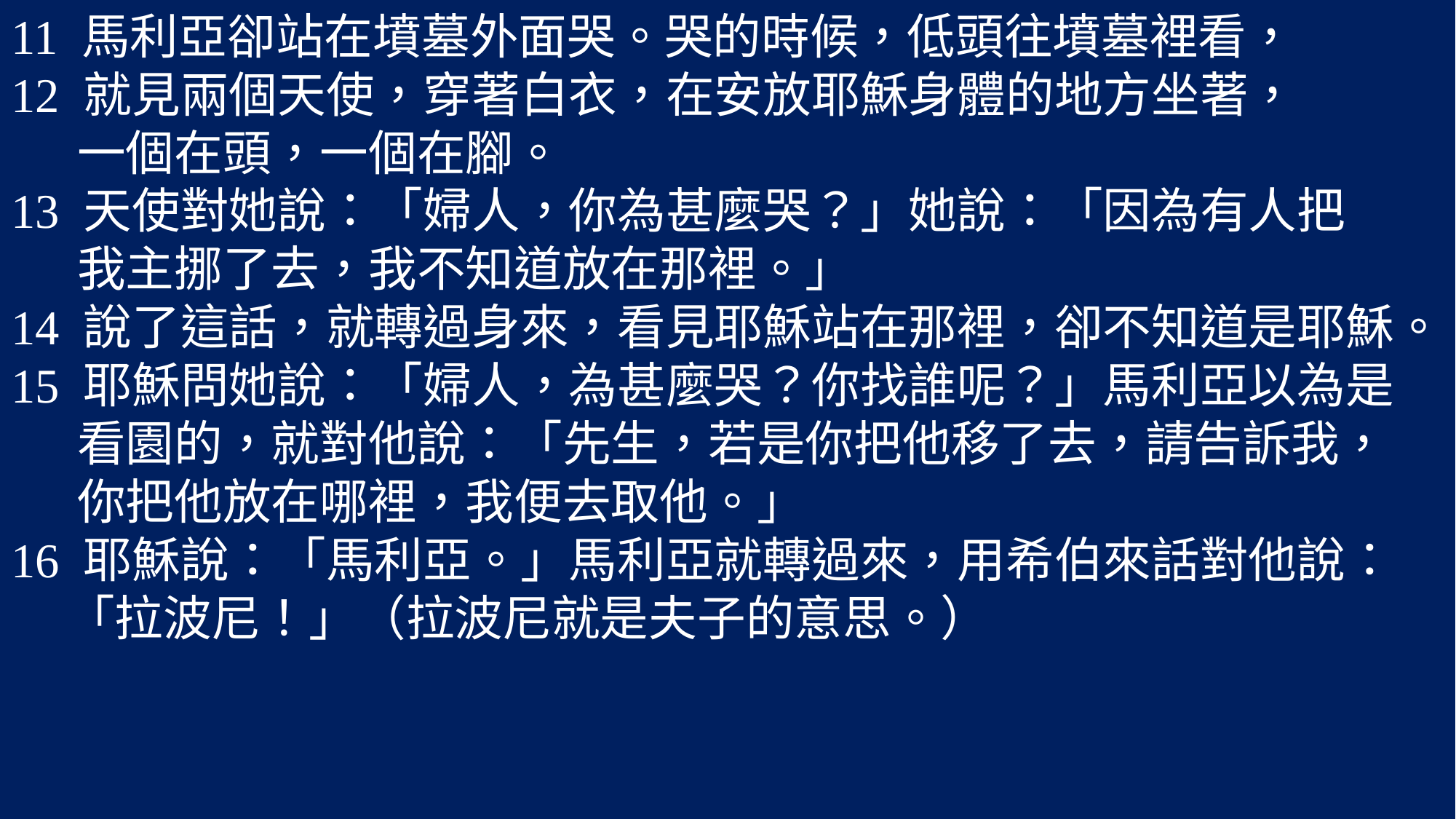

11 馬利亞卻站在墳墓外面哭。哭的時候，低頭往墳墓裡看，
12 就見兩個天使，穿著白衣，在安放耶穌身體的地方坐著，
     一個在頭，一個在腳。
13 天使對她說：「婦人，你為甚麼哭？」她說：「因為有人把
     我主挪了去，我不知道放在那裡。」
14 說了這話，就轉過身來，看見耶穌站在那裡，卻不知道是耶穌。
15 耶穌問她說：「婦人，為甚麼哭？你找誰呢？」馬利亞以為是
     看園的，就對他說：「先生，若是你把他移了去，請告訴我，
     你把他放在哪裡，我便去取他。」
16 耶穌說：「馬利亞。」馬利亞就轉過來，用希伯來話對他說：
    「拉波尼！」（拉波尼就是夫子的意思。）